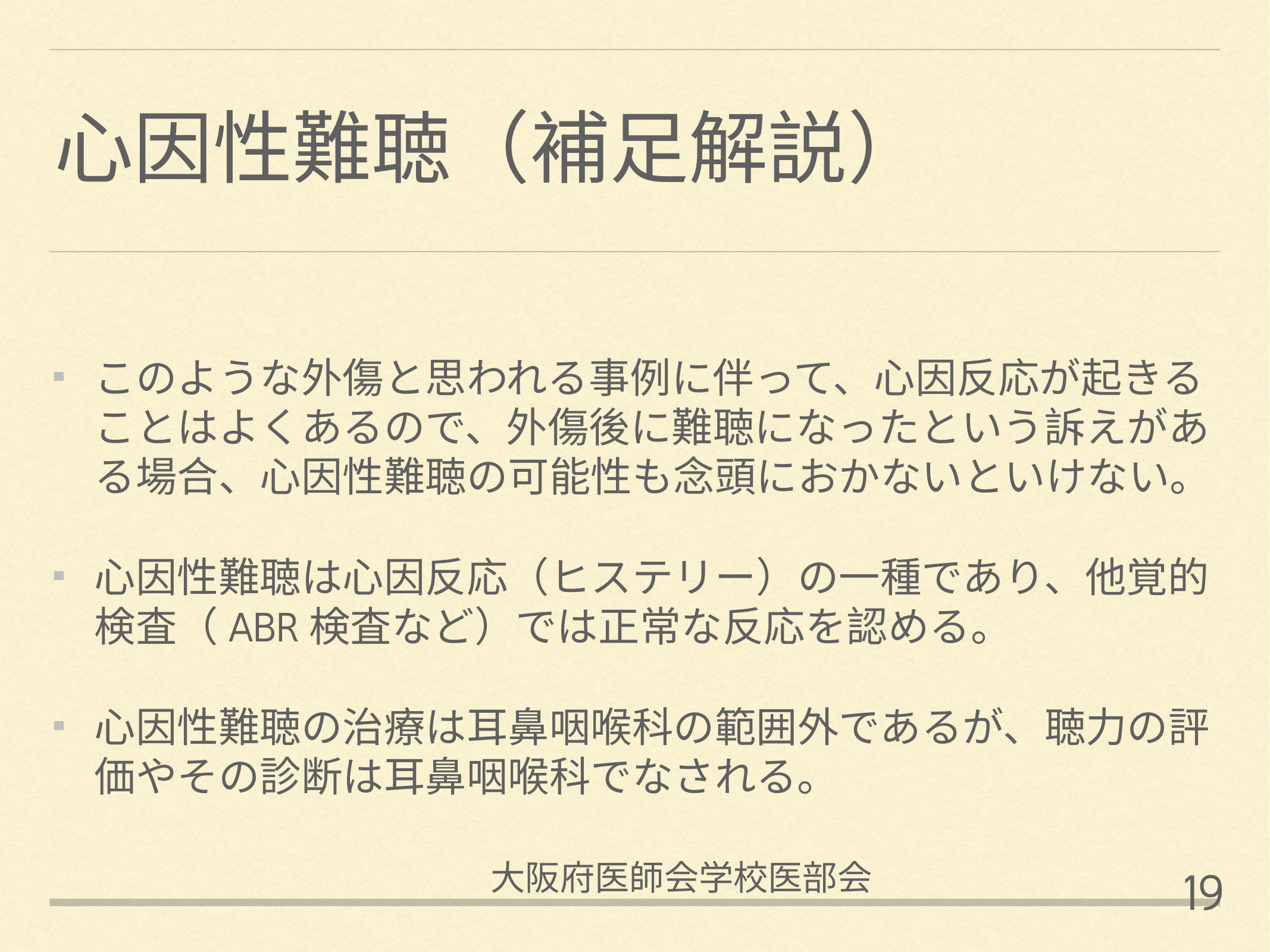

# 心因性難聴（補足解説）
このような外傷と思われる事例に伴って、心因反応が起きることはよくあるので、外傷後に難聴になったという訴えがある場合、心因性難聴の可能性も念頭におかないといけない。
心因性難聴は心因反応（ヒステリー）の一種であり、他覚的検査（ABR検査など）では正常な反応を認める。
心因性難聴の治療は耳鼻咽喉科の範囲外であるが、聴力の評価やその診断は耳鼻咽喉科でなされる。
大阪府医師会学校医部会
19